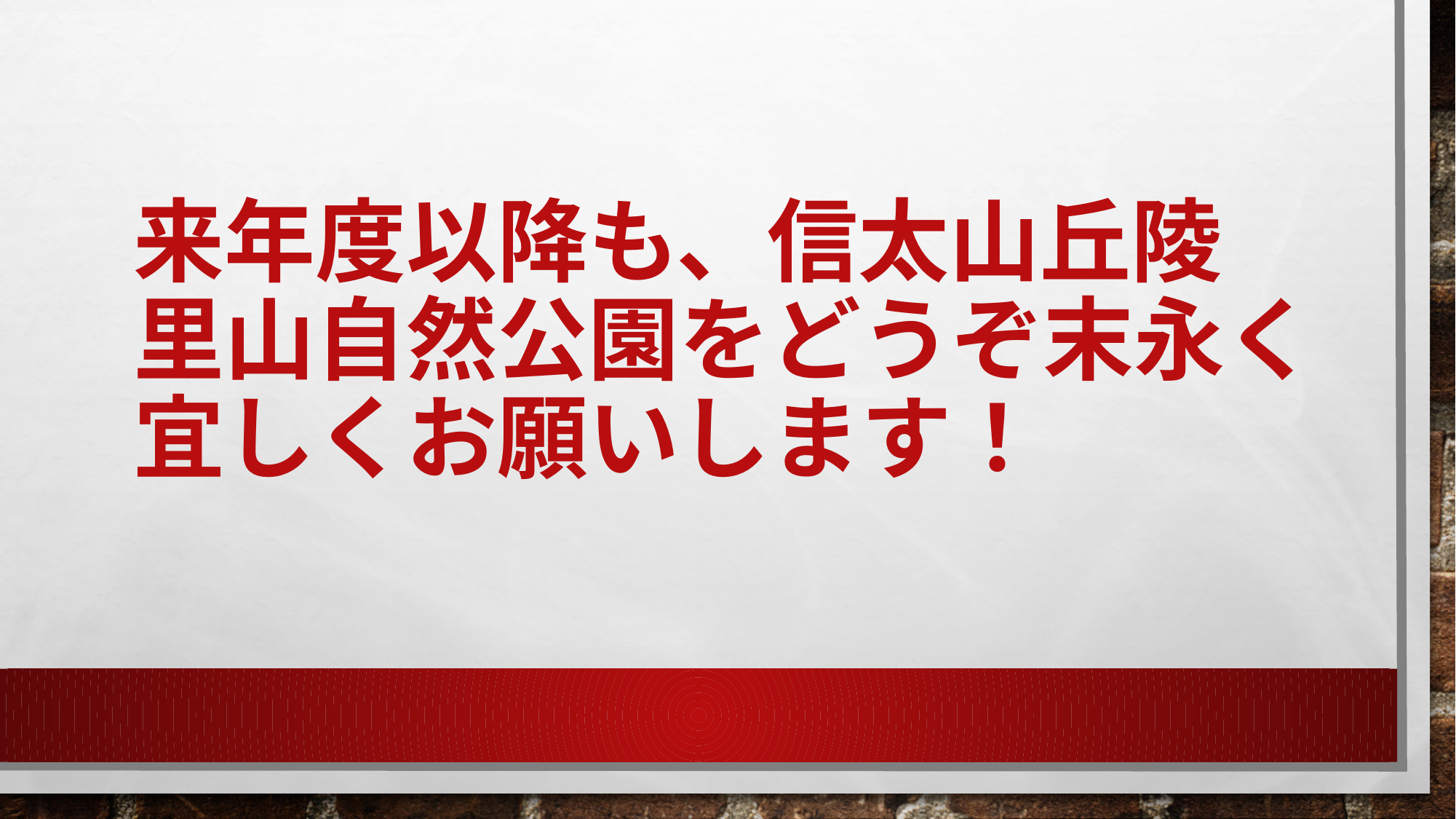

# 来年度以降も、信太山丘陵 里山自然公園をどうぞ末永く宜しくお願いします！